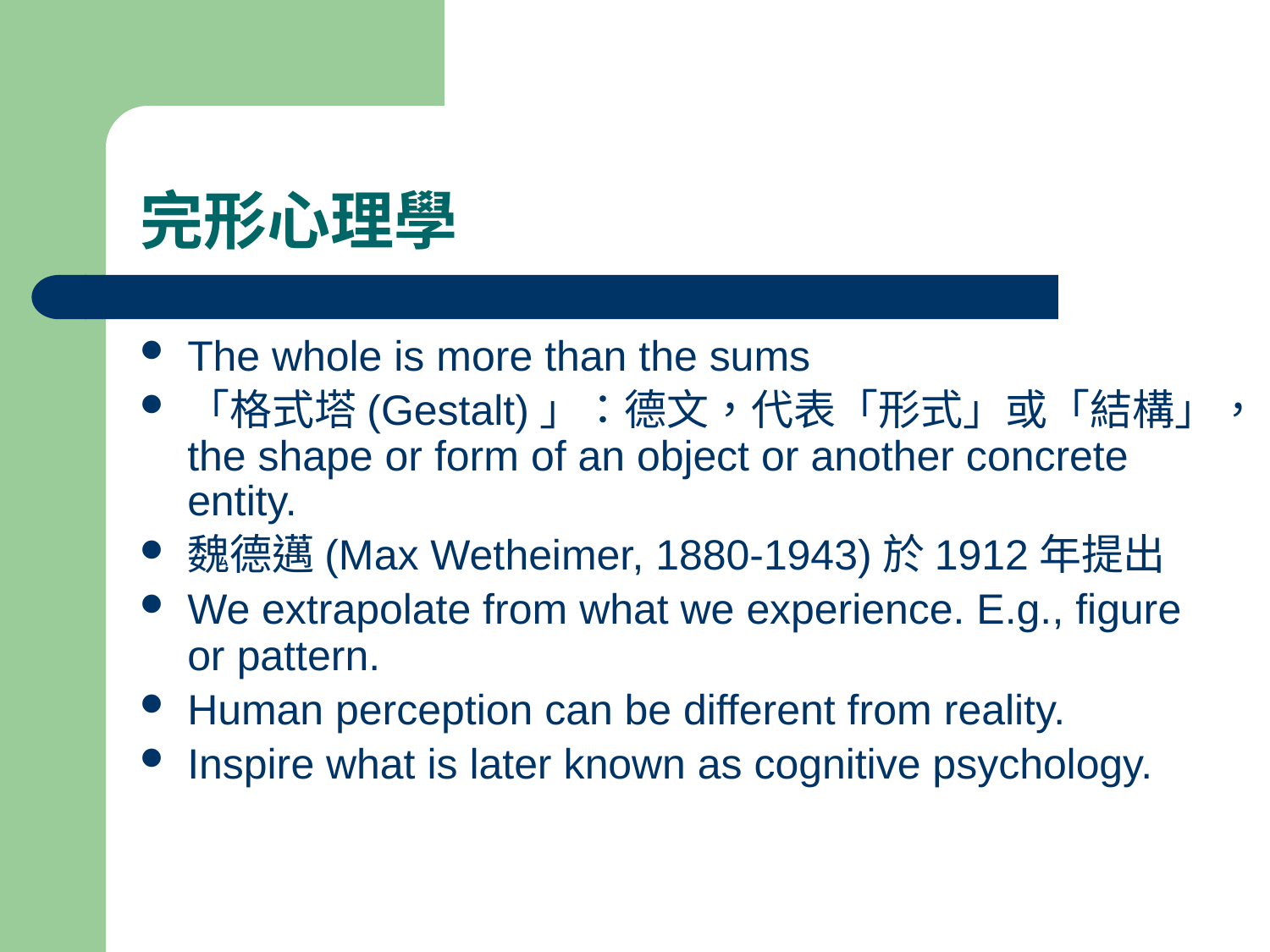

# 完形心理學
The whole is more than the sums
「格式塔(Gestalt)」：德文，代表「形式」或「結構」，the shape or form of an object or another concrete entity.
魏德邁(Max Wetheimer, 1880-1943)於1912年提出
We extrapolate from what we experience. E.g., figure or pattern.
Human perception can be different from reality.
Inspire what is later known as cognitive psychology.